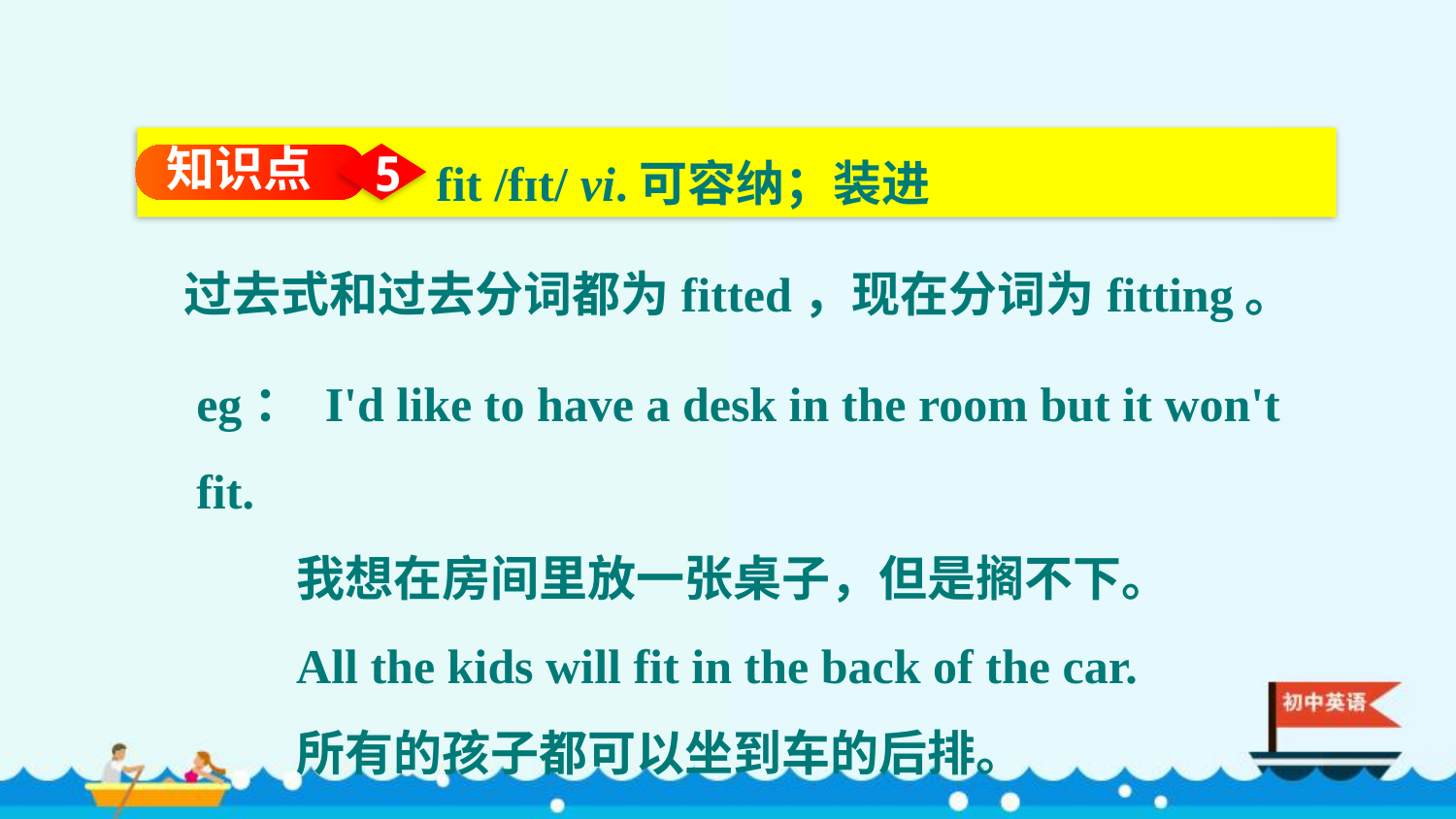

fit /fɪt/ vi.可容纳；装进
知识点
5

过去式和过去分词都为fitted，现在分词为fitting。
eg： I'd like to have a desk in the room but it won't fit.
我想在房间里放一张桌子，但是搁不下。
All the kids will fit in the back of the car.
所有的孩子都可以坐到车的后排。